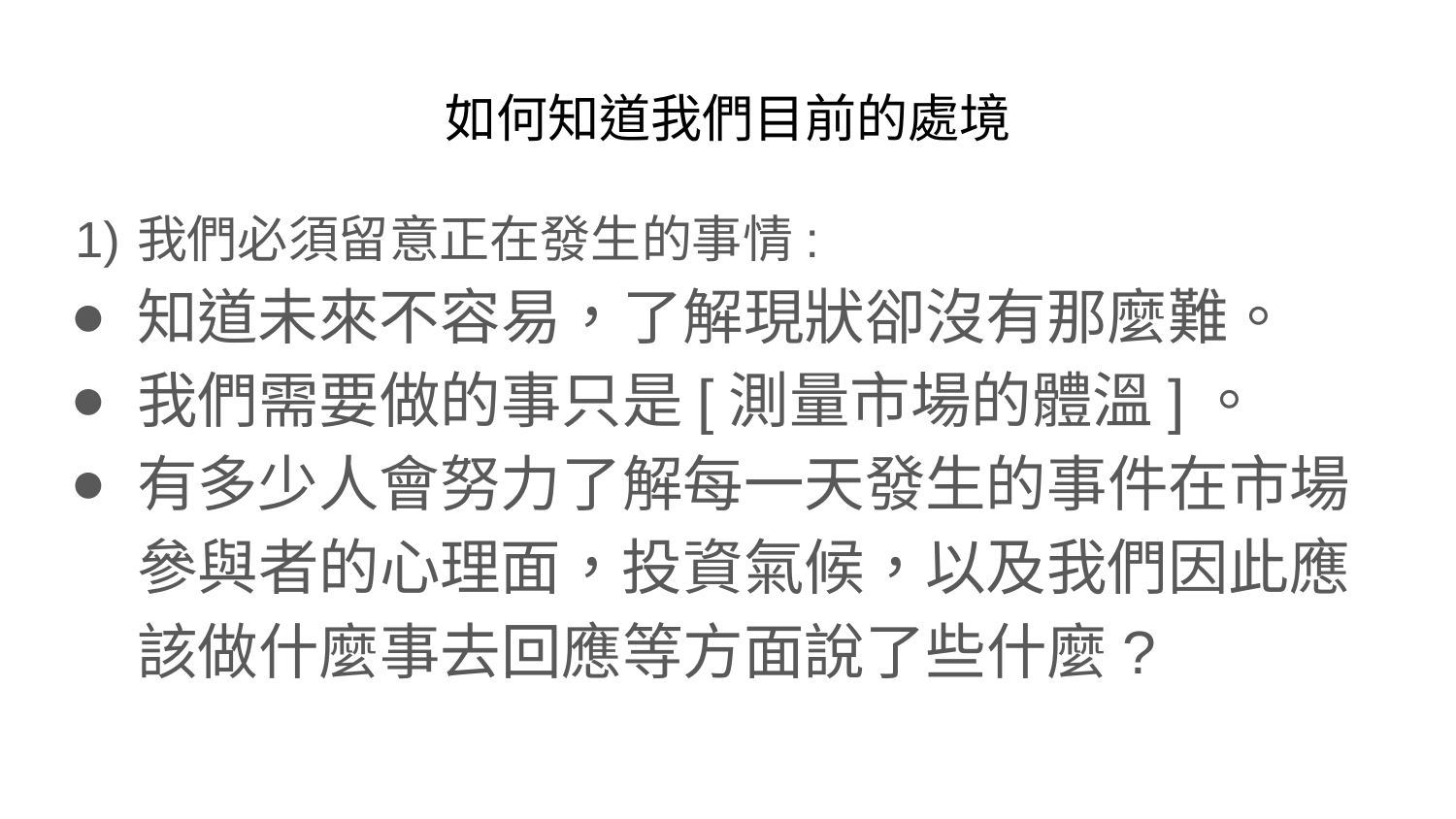

# 如何知道我們目前的處境
我們必須留意正在發生的事情:
知道未來不容易，了解現狀卻沒有那麼難。
我們需要做的事只是[測量市場的體溫]。
有多少人會努力了解每一天發生的事件在市場參與者的心理面，投資氣候，以及我們因此應該做什麼事去回應等方面說了些什麼?